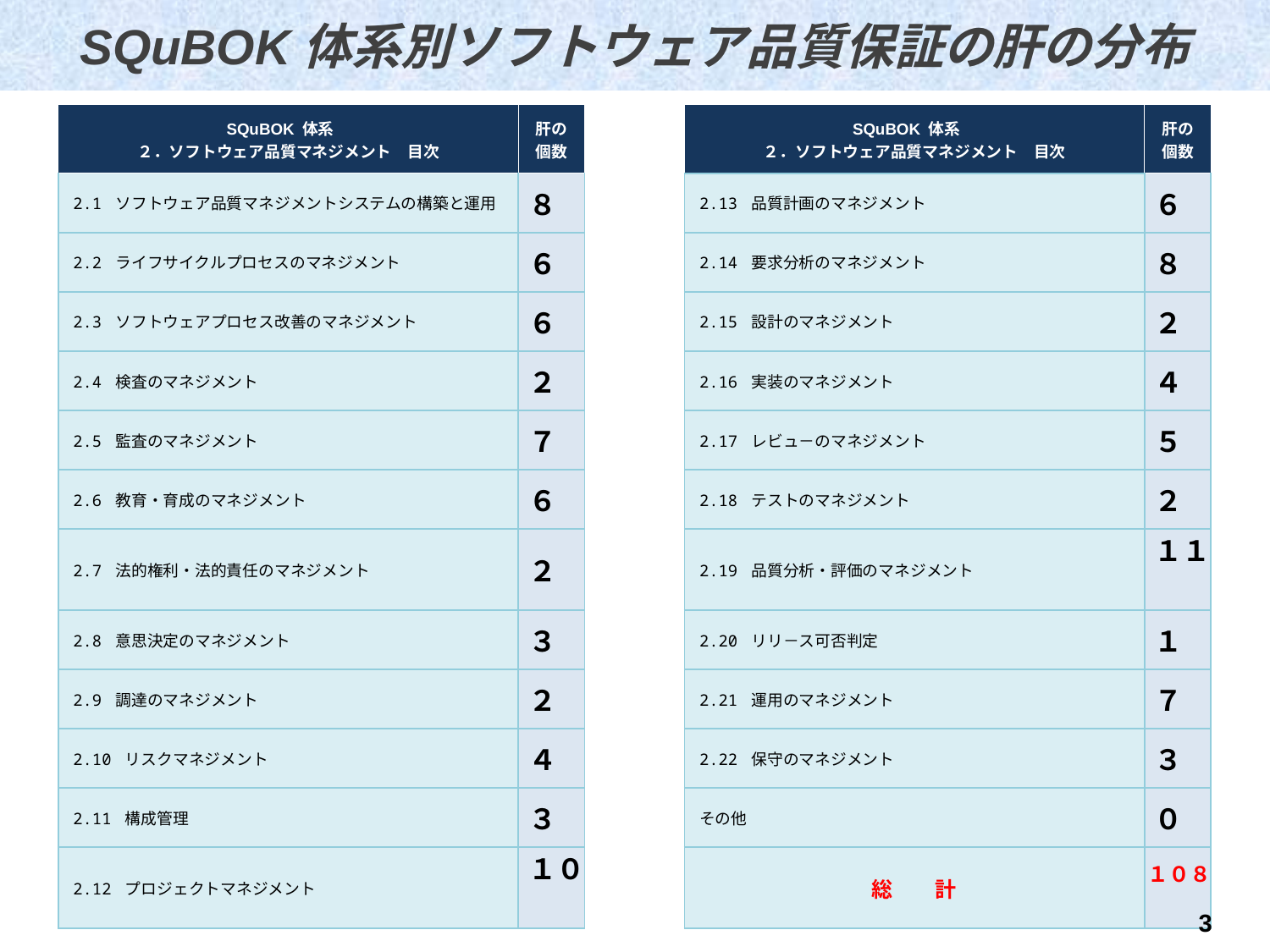

SQuBOK体系別ソフトウェア品質保証の肝の分布
|  |  |  |  |  |  |  |  |  |  |  |  |  |  |  |  |  |  |  |  |  |
| --- | --- | --- | --- | --- | --- | --- | --- | --- | --- | --- | --- | --- | --- | --- | --- | --- | --- | --- | --- | --- |
|  | SQuBOK 体系　 ２．ソフトウェア品質マネジメント　目次 |  |  |  |  |  | 肝の 個数 |  |  |  |  | SQuBOK 体系　 ２．ソフトウェア品質マネジメント　目次 |  |  |  |  |  | 肝の 個数 |  |  |
|  |  |  |  |  |  |  |  |  |  |  |  |  |  |  |  |  |  |  |  |  |
|  | 2.1 ソフトウェア品質マネジメントシステムの構築と運用 |  |  |  |  |  | ８ |  |  |  |  | 2.13 品質計画のマネジメント |  |  |  |  |  | ６ |  |  |
|  |  |  |  |  |  |  |  |  |  |  |  |  |  |  |  |  |  |  |  |  |
|  | 2.2 ライフサイクルプロセスのマネジメント |  |  |  |  |  | ６ |  |  |  |  | 2.14 要求分析のマネジメント |  |  |  |  |  | ８ |  |  |
|  |  |  |  |  |  |  |  |  |  |  |  |  |  |  |  |  |  |  |  |  |
|  | 2.3 ソフトウェアプロセス改善のマネジメント |  |  |  |  |  | ６ |  |  |  |  | 2.15 設計のマネジメント |  |  |  |  |  | ２ |  |  |
|  |  |  |  |  |  |  |  |  |  |  |  |  |  |  |  |  |  |  |  |  |
|  | 2.4 検査のマネジメント |  |  |  |  |  | ２ |  |  |  |  | 2.16 実装のマネジメント |  |  |  |  |  | ４ |  |  |
|  |  |  |  |  |  |  |  |  |  |  |  |  |  |  |  |  |  |  |  |  |
|  | 2.5 監査のマネジメント |  |  |  |  |  | ７ |  |  |  |  | 2.17 レビュ－のマネジメント |  |  |  |  |  | ５ |  |  |
|  |  |  |  |  |  |  |  |  |  |  |  |  |  |  |  |  |  |  |  |  |
|  | 2.6 教育・育成のマネジメント |  |  |  |  |  | ６ |  |  |  |  | 2.18 テストのマネジメント |  |  |  |  |  | ２ |  |  |
|  |  |  |  |  |  |  |  |  |  |  |  |  |  |  |  |  |  |  |  |  |
|  | 2.7 法的権利・法的責任のマネジメント |  |  |  |  |  | ２ |  |  |  |  | 2.19 品質分析・評価のマネジメント |  |  |  |  |  | １１ |  |  |
|  |  |  |  |  |  |  |  |  |  |  |  |  |  |  |  |  |  |  |  |  |
|  | 2.8 意思決定のマネジメント |  |  |  |  |  | ３ |  |  |  |  | 2.20 リリ－ス可否判定 |  |  |  |  |  | １ |  |  |
|  |  |  |  |  |  |  |  |  |  |  |  |  |  |  |  |  |  |  |  |  |
|  | 2.9 調達のマネジメント |  |  |  |  |  | ２ |  |  |  |  | 2.21 運用のマネジメント |  |  |  |  |  | ７ |  |  |
|  |  |  |  |  |  |  |  |  |  |  |  |  |  |  |  |  |  |  |  |  |
|  | 2.10 リスクマネジメント |  |  |  |  |  | ４ |  |  |  |  | 2.22 保守のマネジメント |  |  |  |  |  | ３ |  |  |
|  |  |  |  |  |  |  |  |  |  |  |  |  |  |  |  |  |  |  |  |  |
|  | 2.11 構成管理 |  |  |  |  |  | ３ |  |  |  |  | その他 |  |  |  |  |  | ０ |  |  |
|  |  |  |  |  |  |  |  |  |  |  |  |  |  |  |  |  |  |  |  |  |
|  | 2.12 プロジェクトマネジメント |  |  |  |  |  | １０ |  |  |  |  | 総　　計 |  |  |  |  |  | １０８ |  |  |
|  |  |  |  |  |  |  |  |  |  |  |  |  |  |  |  |  |  |  |  |  |
|  |  |  |  |  |  |  |  |  |  |  |  |  |  |  |  |  |  |  |  |  |
3